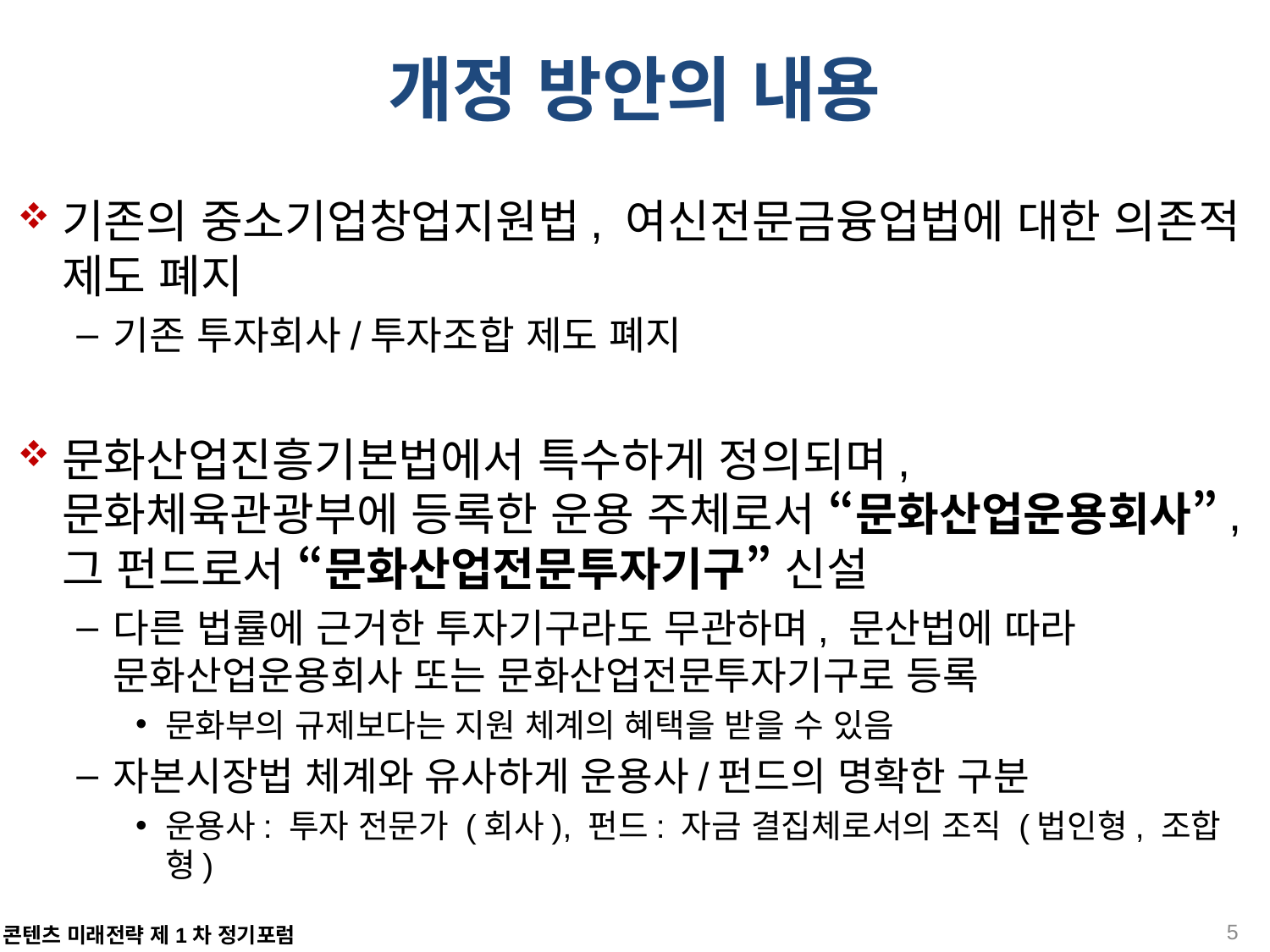

# 개정 방안의 내용
기존의 중소기업창업지원법, 여신전문금융업법에 대한 의존적 제도 폐지
기존 투자회사/투자조합 제도 폐지

문화산업진흥기본법에서 특수하게 정의되며, 문화체육관광부에 등록한 운용 주체로서 “문화산업운용회사”, 그 펀드로서 “문화산업전문투자기구” 신설
다른 법률에 근거한 투자기구라도 무관하며, 문산법에 따라 문화산업운용회사 또는 문화산업전문투자기구로 등록
문화부의 규제보다는 지원 체계의 혜택을 받을 수 있음
자본시장법 체계와 유사하게 운용사/펀드의 명확한 구분
운용사: 투자 전문가 (회사), 펀드: 자금 결집체로서의 조직 (법인형, 조합형)
5